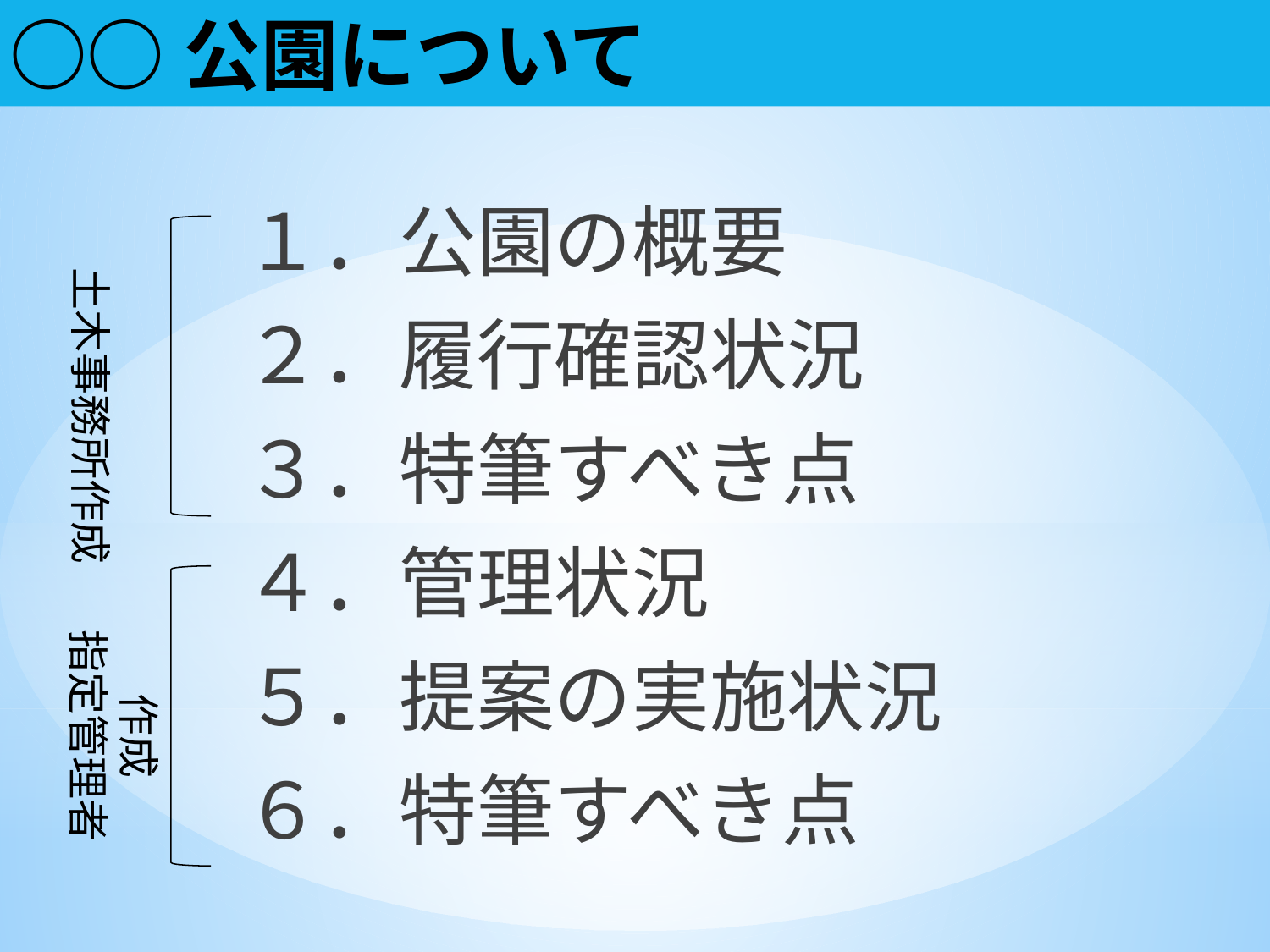

# ○○公園について
１．公園の概要
２．履行確認状況
３．特筆すべき点
４．管理状況
５．提案の実施状況
６．特筆すべき点
土木事務所作成

作成
指定管理者